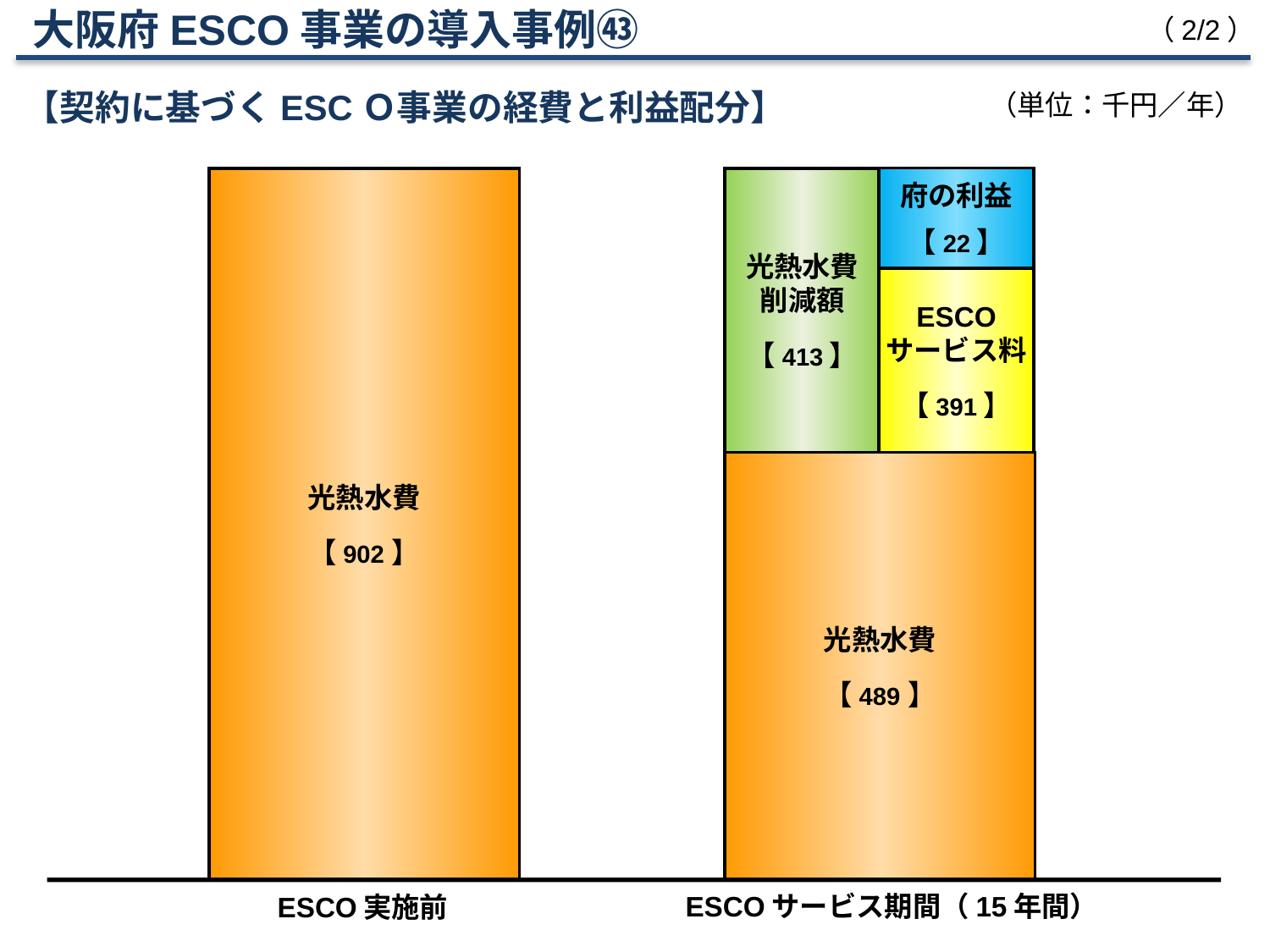

大阪府ESCO事業の導入事例㊸

【契約に基づくESCＯ事業の経費と利益配分】
（2/2）
（単位：千円／年）
光熱水費

【 902 】
光熱水費
削減額

【413】
府の利益

【 22】
ESCO
サービス料

【 391】
光熱水費

【489 】
ESCO実施前
ESCOサービス期間（15年間）